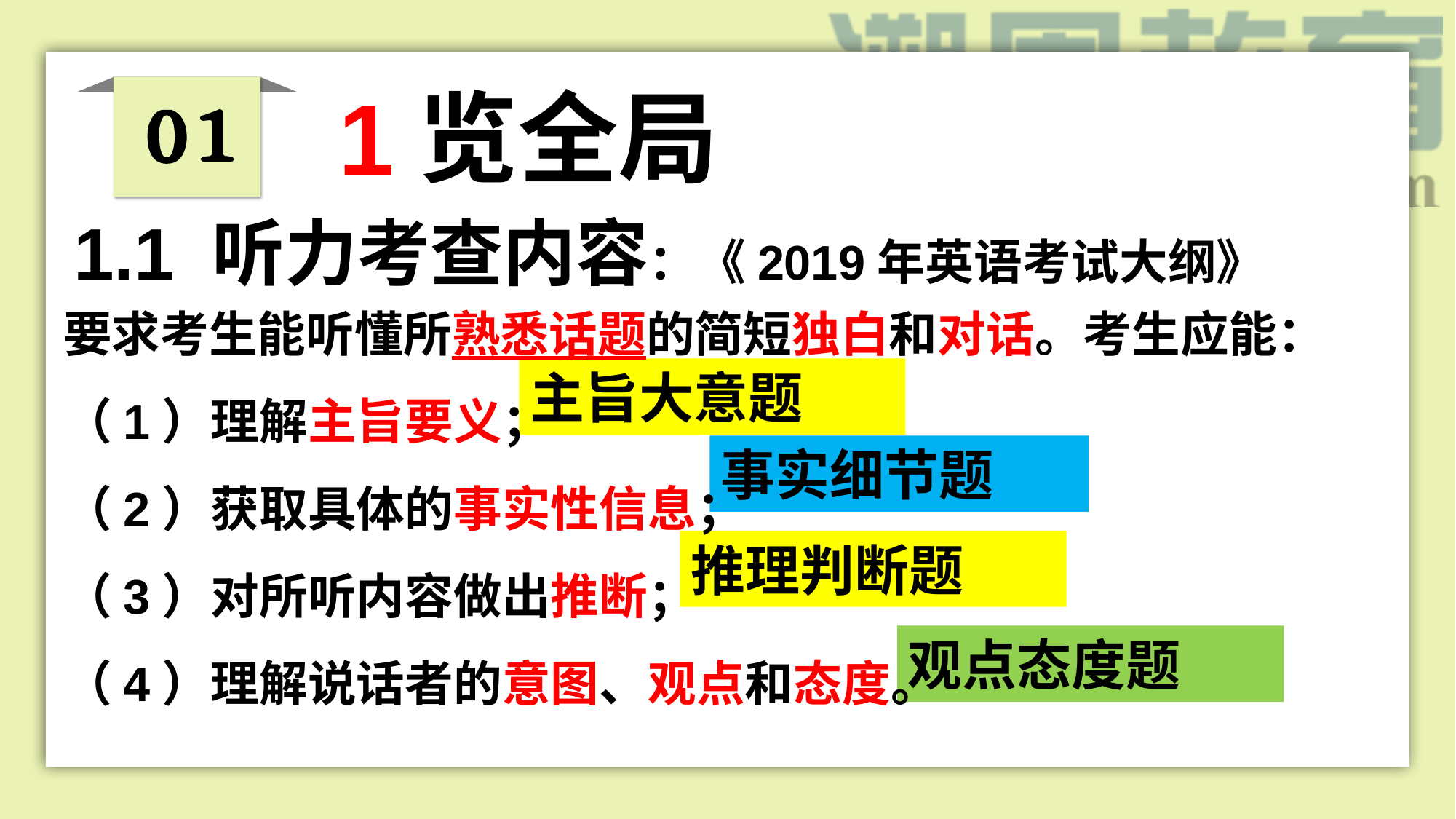

听力考查内容《考试大纲》：
理解和处理口头语言材料的能力——信息的获取和处理能力
1览全局

1.1 听力考查内容：《2019年英语考试大纲》

要求考生能听懂所熟悉话题的简短独白和对话。考生应能：
（1）理解主旨要义；
（2）获取具体的事实性信息；
（3）对所听内容做出推断；
（4）理解说话者的意图、观点和态度。
主旨大意题
事实细节题
推理判断题
观点态度题